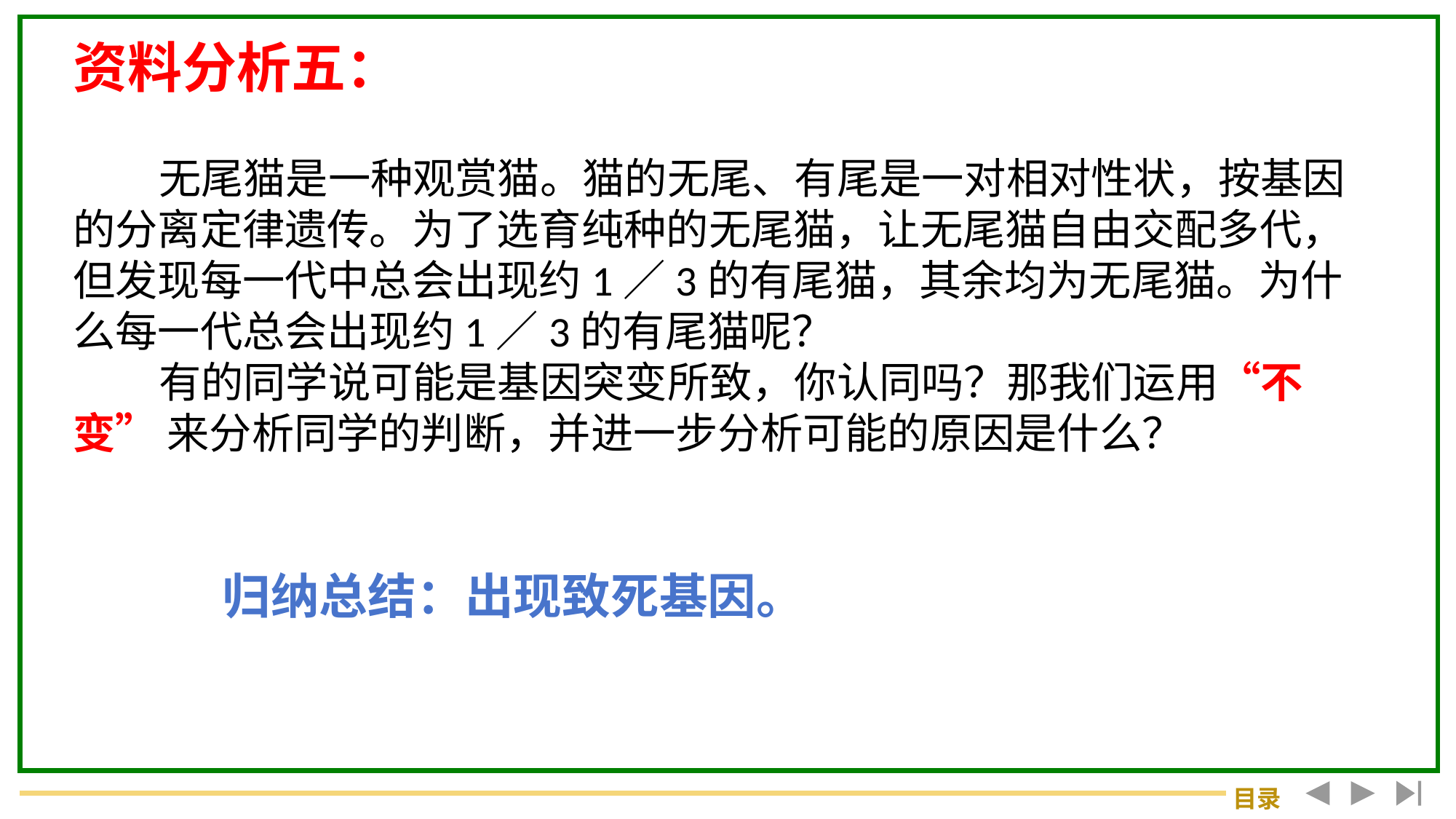

资料分析五：
        无尾猫是一种观赏猫。猫的无尾、有尾是一对相对性状，按基因的分离定律遗传。为了选育纯种的无尾猫，让无尾猫自由交配多代，但发现每一代中总会出现约1／3的有尾猫，其余均为无尾猫。为什么每一代总会出现约1／3的有尾猫呢？
        有的同学说可能是基因突变所致，你认同吗？那我们运用“不变” 来分析同学的判断，并进一步分析可能的原因是什么？
归纳总结：出现致死基因。